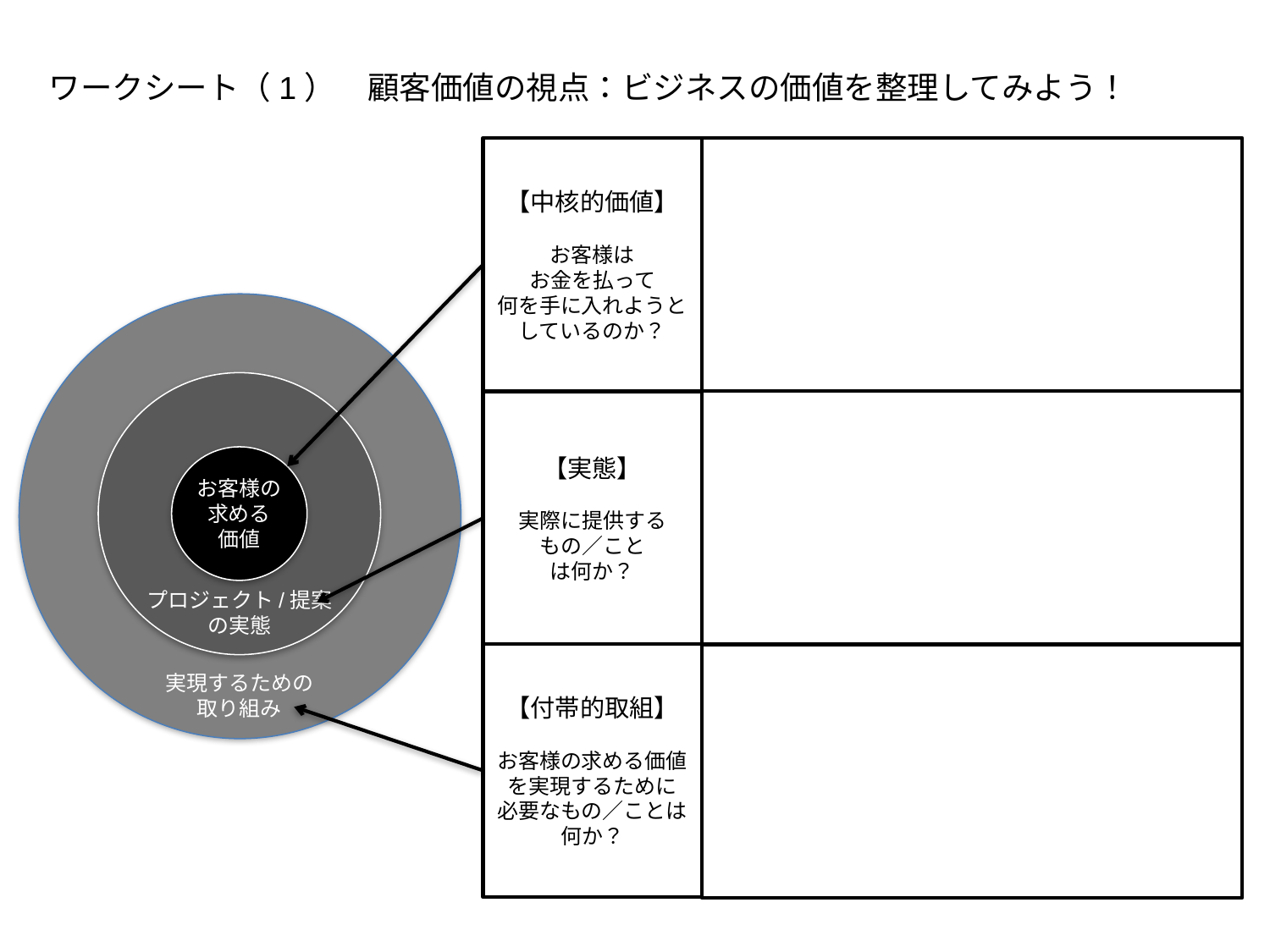

ワークシート（1）　顧客価値の視点：ビジネスの価値を整理してみよう！
【中核的価値】

お客様は
お金を払って
何を手に入れようと
しているのか？

【実態】

実際に提供する
もの／こと
は何か？

お客様の
求める
価値
プロジェクト/提案
の実態
【付帯的取組】

お客様の求める価値
を実現するために
必要なもの／ことは
何か？

実現するための
取り組み